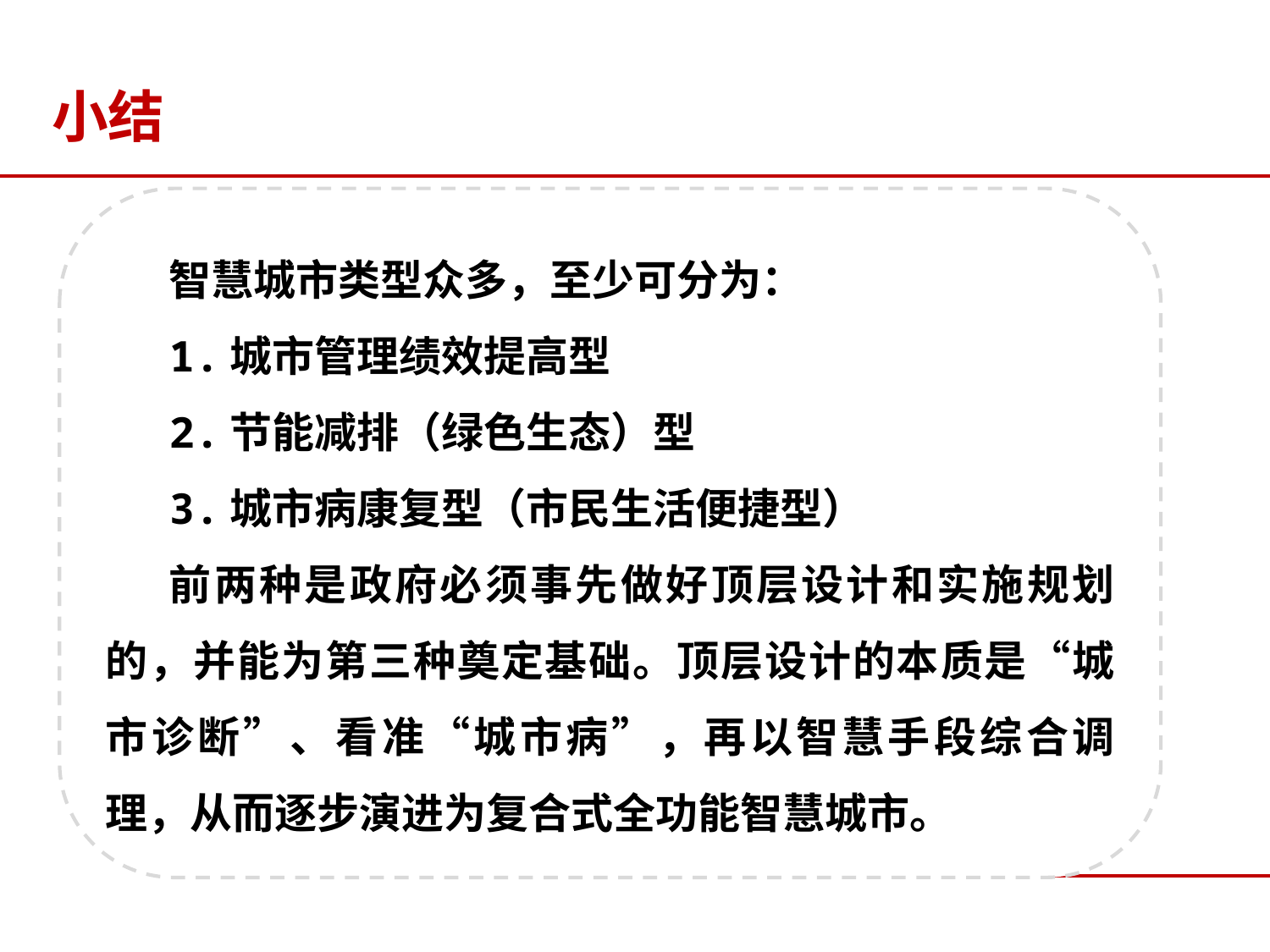

小结
智慧城市类型众多，至少可分为：
1.城市管理绩效提高型
2.节能减排（绿色生态）型
3.城市病康复型（市民生活便捷型）
前两种是政府必须事先做好顶层设计和实施规划的，并能为第三种奠定基础。顶层设计的本质是“城市诊断”、看准“城市病”，再以智慧手段综合调理，从而逐步演进为复合式全功能智慧城市。